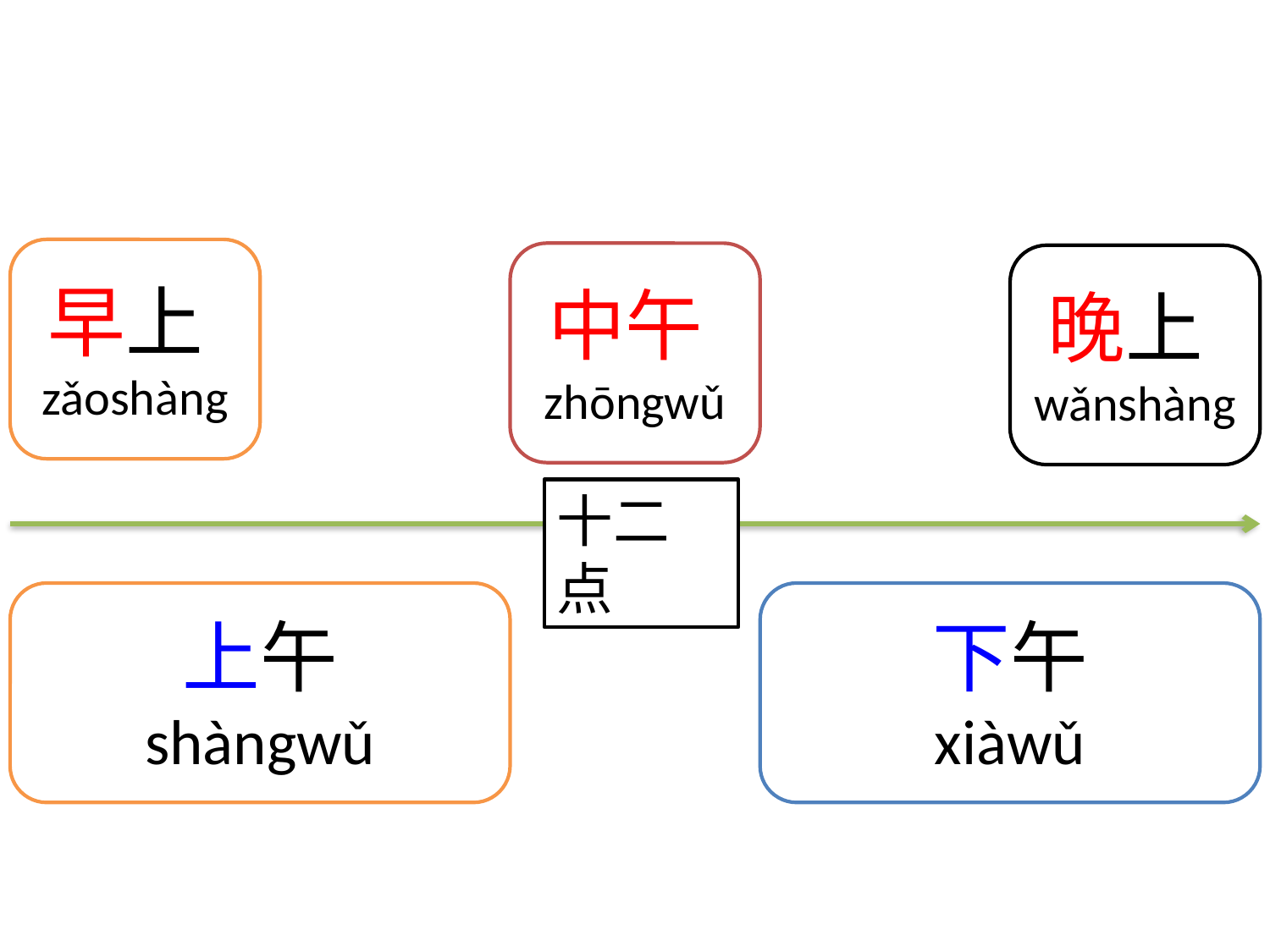

早上zǎoshàng
中午zhōngwǔ
晚上wǎnshàng
十二点
上午
shàngwǔ
下午
xiàwǔ